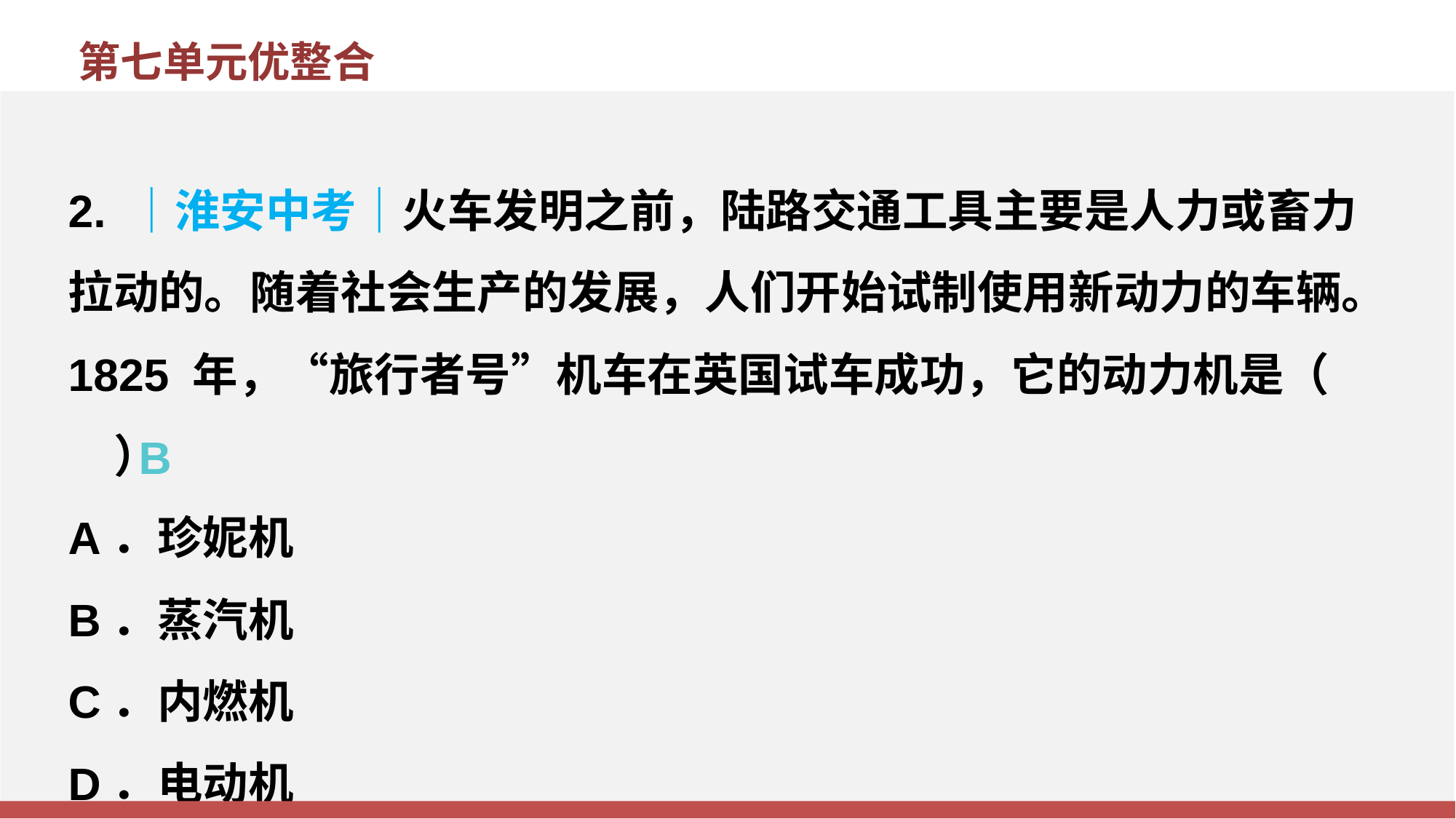

第七单元优整合

2. ｜淮安中考｜火车发明之前，陆路交通工具主要是人力或畜力拉动的。随着社会生产的发展，人们开始试制使用新动力的车辆。1825 年，“旅行者号”机车在英国试车成功，它的动力机是（　　）
A．珍妮机
B．蒸汽机
C．内燃机
D．电动机
B